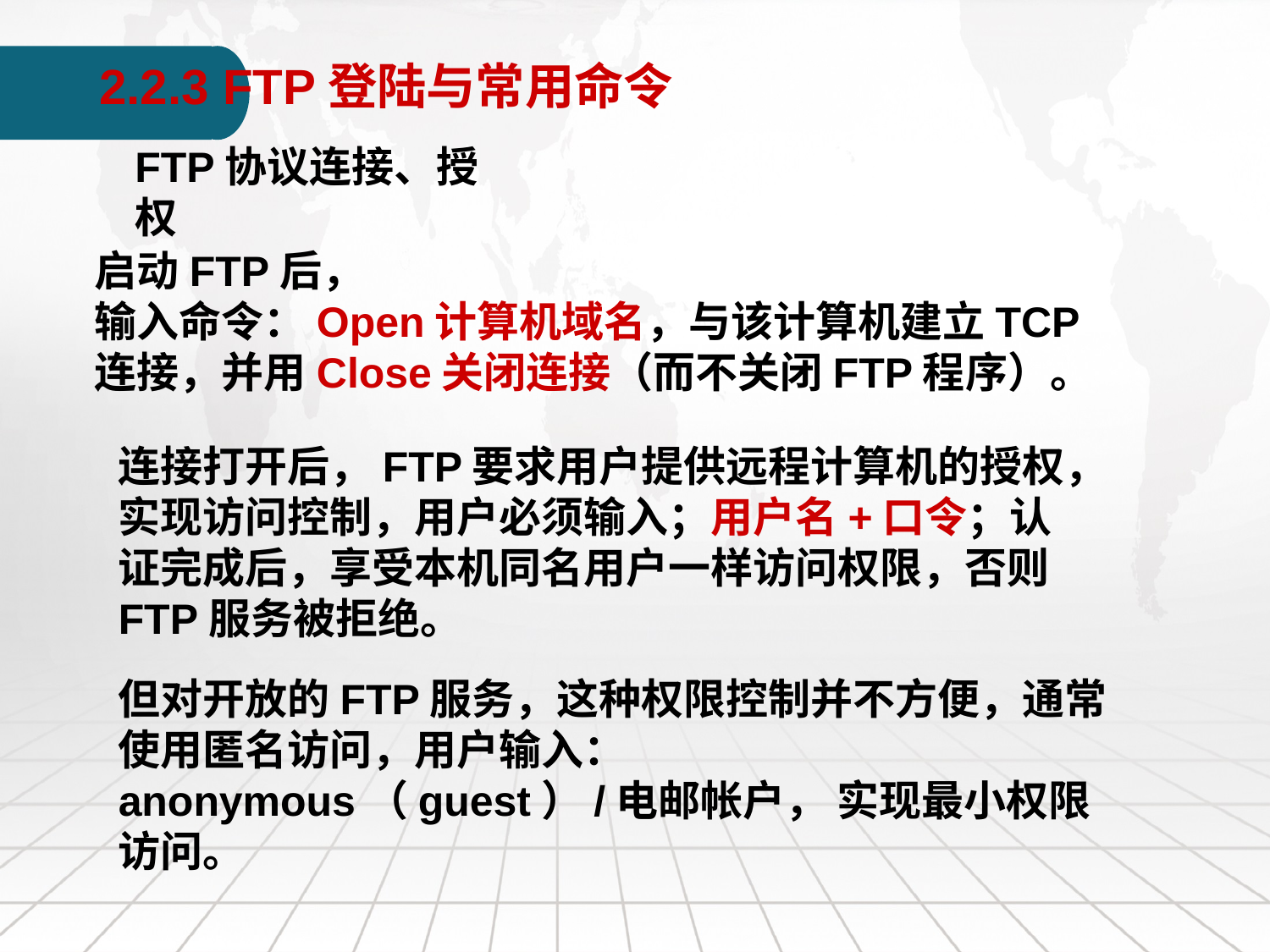

2.2.3 FTP登陆与常用命令
FTP协议连接、授权
启动FTP后，
输入命令：Open计算机域名，与该计算机建立TCP连接，并用Close关闭连接（而不关闭FTP程序）。
连接打开后，FTP要求用户提供远程计算机的授权，实现访问控制，用户必须输入；用户名+口令；认证完成后，享受本机同名用户一样访问权限，否则FTP服务被拒绝。
但对开放的FTP服务，这种权限控制并不方便，通常使用匿名访问，用户输入：anonymous（guest）/电邮帐户， 实现最小权限访问。